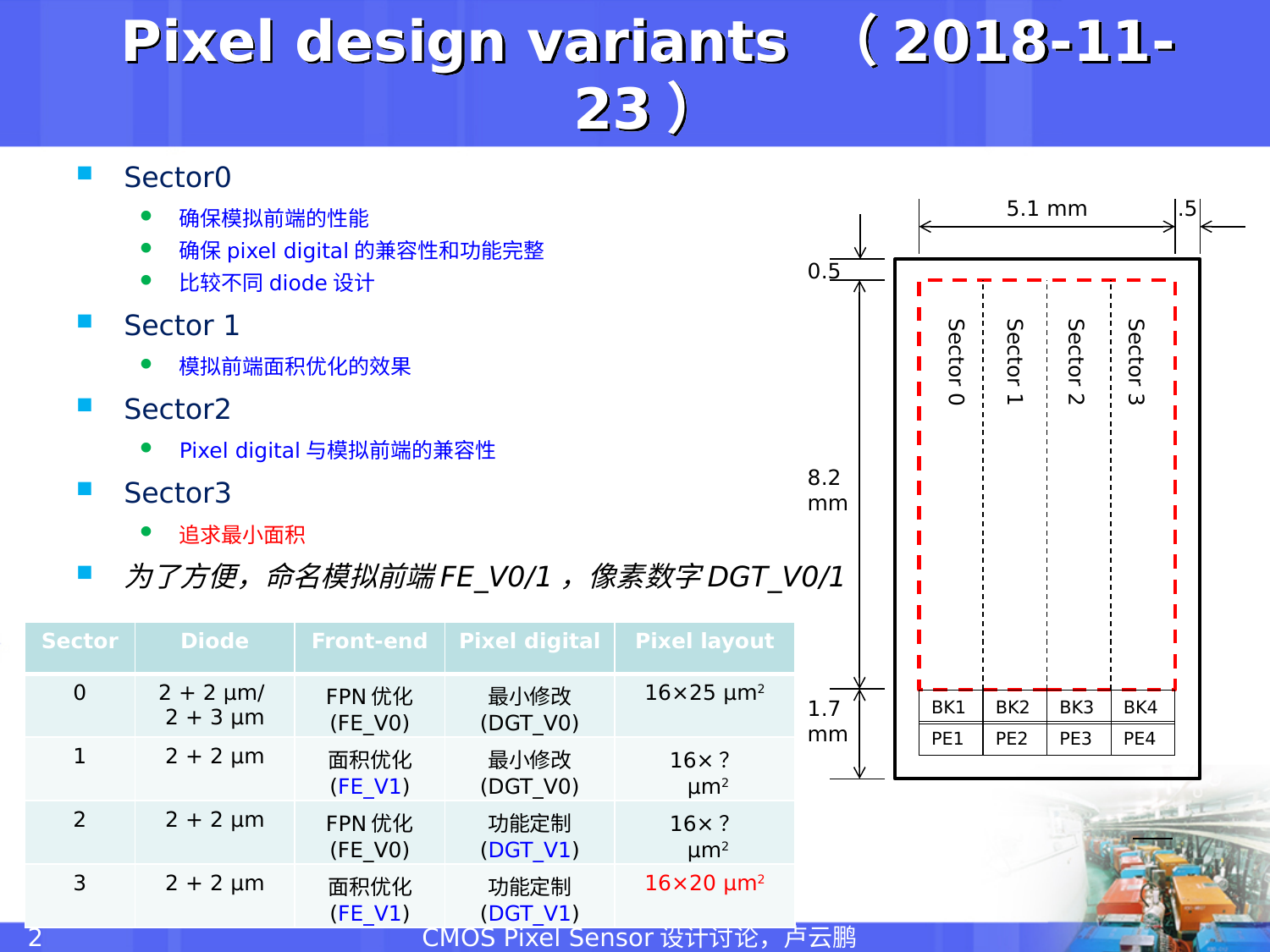

# Pixel design variants （2018-11-23）
Sector0
确保模拟前端的性能
确保pixel digital的兼容性和功能完整
比较不同diode设计
Sector 1
模拟前端面积优化的效果
Sector2
Pixel digital与模拟前端的兼容性
Sector3
追求最小面积
为了方便，命名模拟前端FE_V0/1，像素数字DGT_V0/1

5.1 mm
.5
0.5

Sector 0
Sector 1
Sector 2
Sector 3
8.2
mm
| Sector | Diode | Front-end | Pixel digital | Pixel layout |
| --- | --- | --- | --- | --- |
| 0 | 2 + 2 μm/ 2 + 3 μm | FPN优化 (FE\_V0) | 最小修改 (DGT\_V0) | 16×25 μm2 |
| 1 | 2 + 2 μm | 面积优化 (FE\_V1) | 最小修改 (DGT\_V0) | 16×？ μm2 |
| 2 | 2 + 2 μm | FPN优化 (FE\_V0) | 功能定制 (DGT\_V1) | 16×？ μm2 |
| 3 | 2 + 2 μm | 面积优化 (FE\_V1) | 功能定制 (DGT\_V1) | 16×20 μm2 |
1.7
mm
BK1
BK2
BK3
BK4
PE1
PE2
PE3
PE4
CMOS Pixel Sensor设计讨论，卢云鹏
2